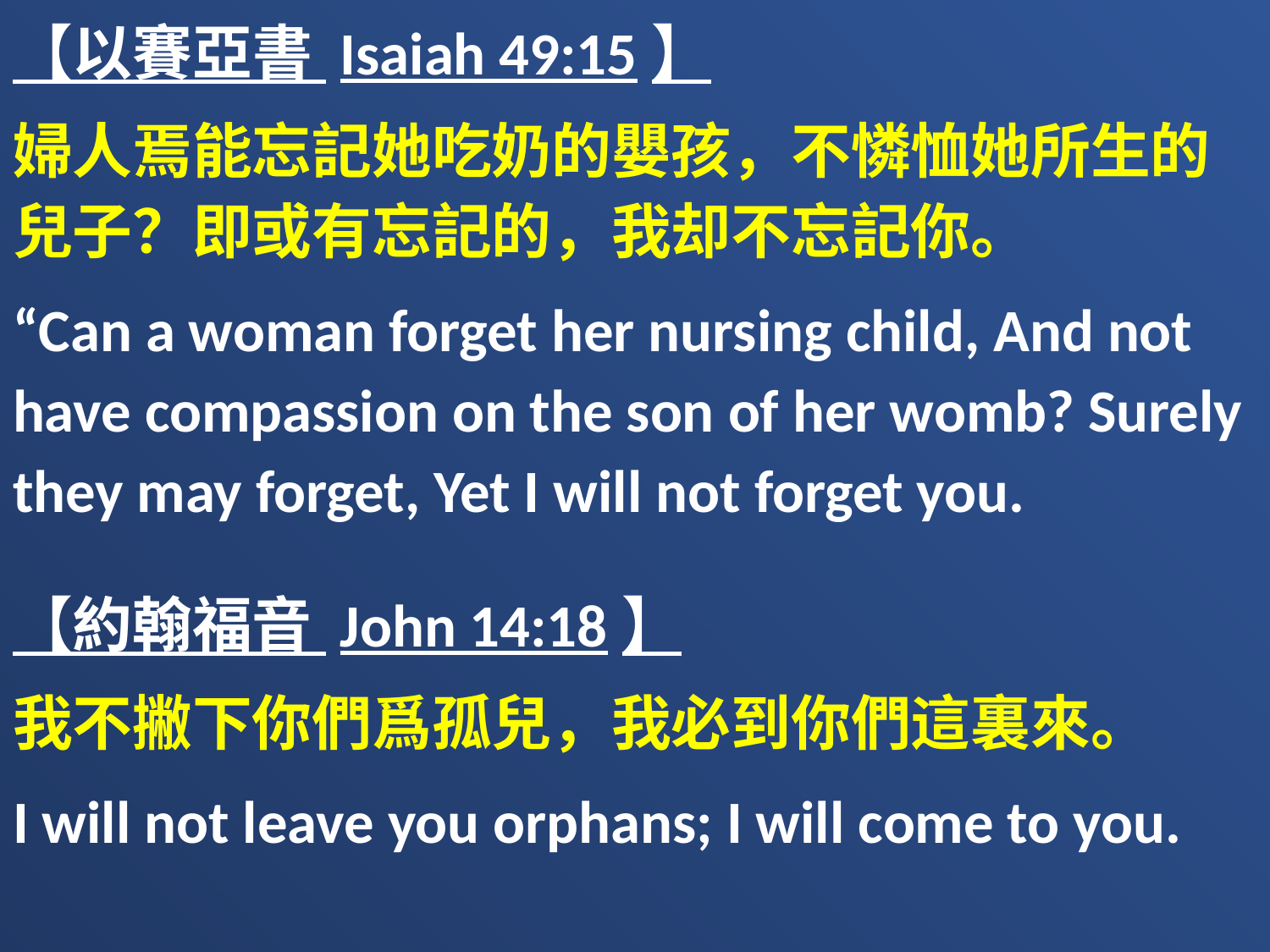

【以賽亞書 Isaiah 49:15】
婦人焉能忘記她吃奶的嬰孩，不憐恤她所生的兒子？即或有忘記的，我却不忘記你。
“Can a woman forget her nursing child, And not have compassion on the son of her womb? Surely they may forget, Yet I will not forget you.

【約翰福音 John 14:18】
我不撇下你們爲孤兒，我必到你們這裏來。
I will not leave you orphans; I will come to you.